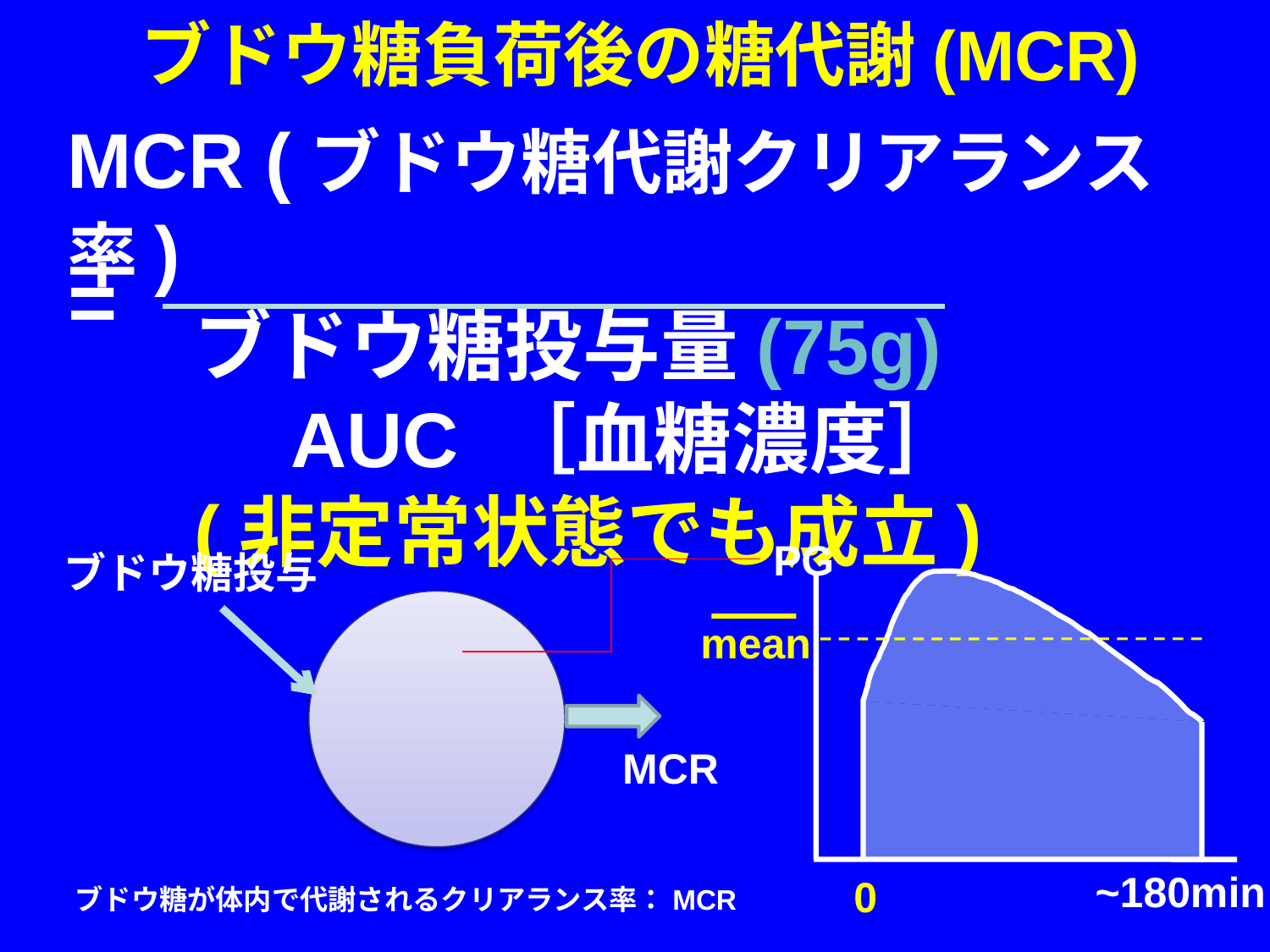

ブドウ糖負荷後の糖代謝(MCR)
MCR (ブドウ糖代謝クリアランス率)
	ブドウ糖投与量(75g)
	　AUC ［血糖濃度］
	(非定常状態でも成立)
=
PG
ブドウ糖投与

mean

MCR

~180min
0
ブドウ糖が体内で代謝されるクリアランス率：MCR